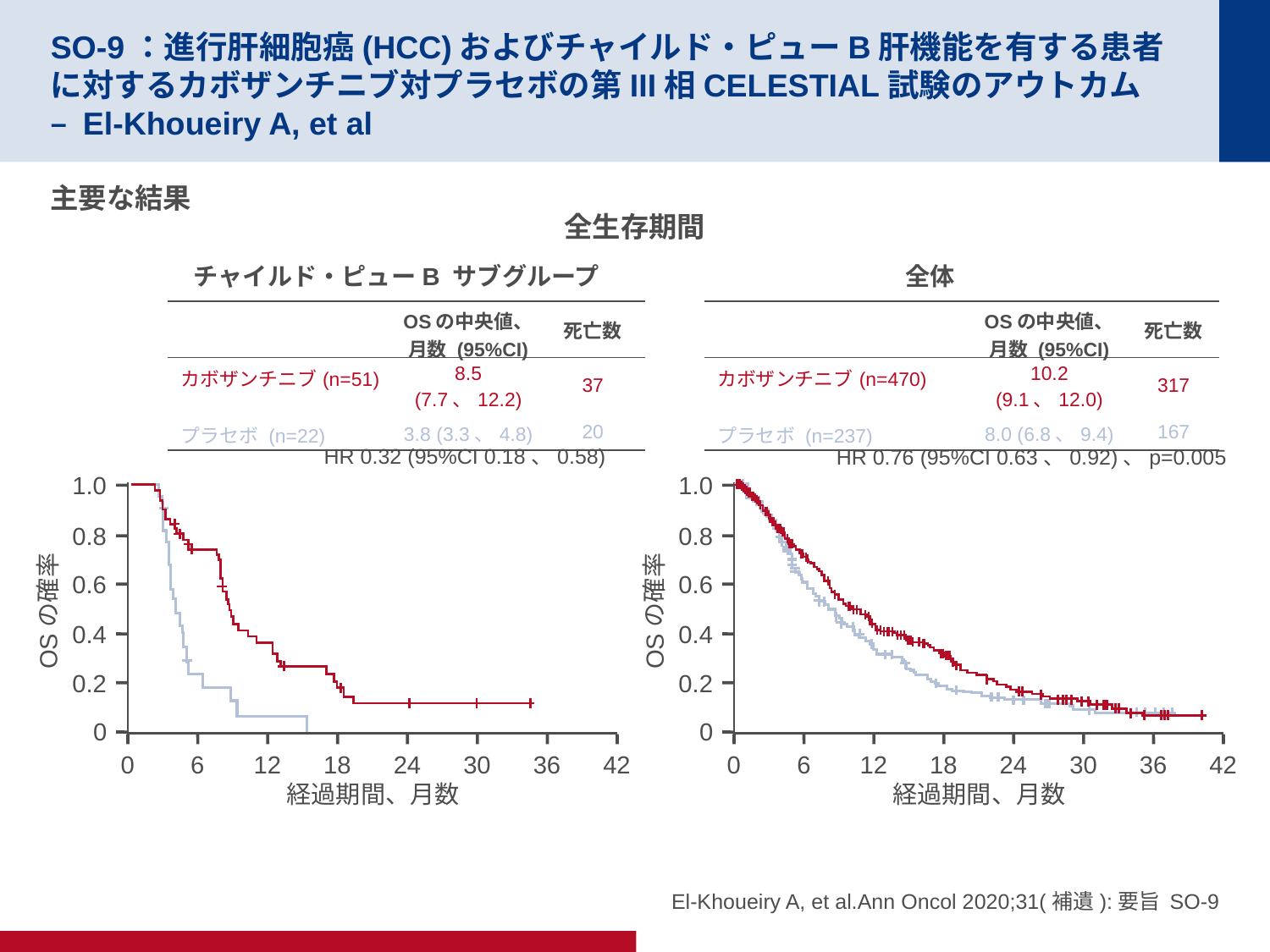

# SO-9：進行肝細胞癌(HCC)およびチャイルド・ピューB肝機能を有する患者に対するカボザンチニブ対プラセボの第III相CELESTIAL試験のアウトカム – El-Khoueiry A, et al
主要な結果
全生存期間
チャイルド・ピューB サブグループ
HR 0.32 (95%CI 0.18、0.58)
全体
HR 0.76 (95%CI 0.63、0.92)、p=0.005
|  | OSの中央値、月数 (95%CI) | 死亡数 |
| --- | --- | --- |
| カボザンチニブ(n=51) | 8.5 (7.7、12.2) | 37 |
| プラセボ (n=22) | 3.8 (3.3、4.8) | 20 |
|  | OSの中央値、 月数 (95%CI) | 死亡数 |
| --- | --- | --- |
| カボザンチニブ(n=470) | 10.2 (9.1、12.0) | 317 |
| プラセボ (n=237) | 8.0 (6.8、9.4) | 167 |
1.0

0.8

0.6

OSの確率
0.4

0.2

0

0
6
12
18
24
30
36
42
経過期間、月数
1.0

0.8

0.6

OSの確率
0.4

0.2

0

0
6
12
18
24
30
36
42
経過期間、月数

El-Khoueiry A, et al.Ann Oncol 2020;31(補遺):要旨 SO-9